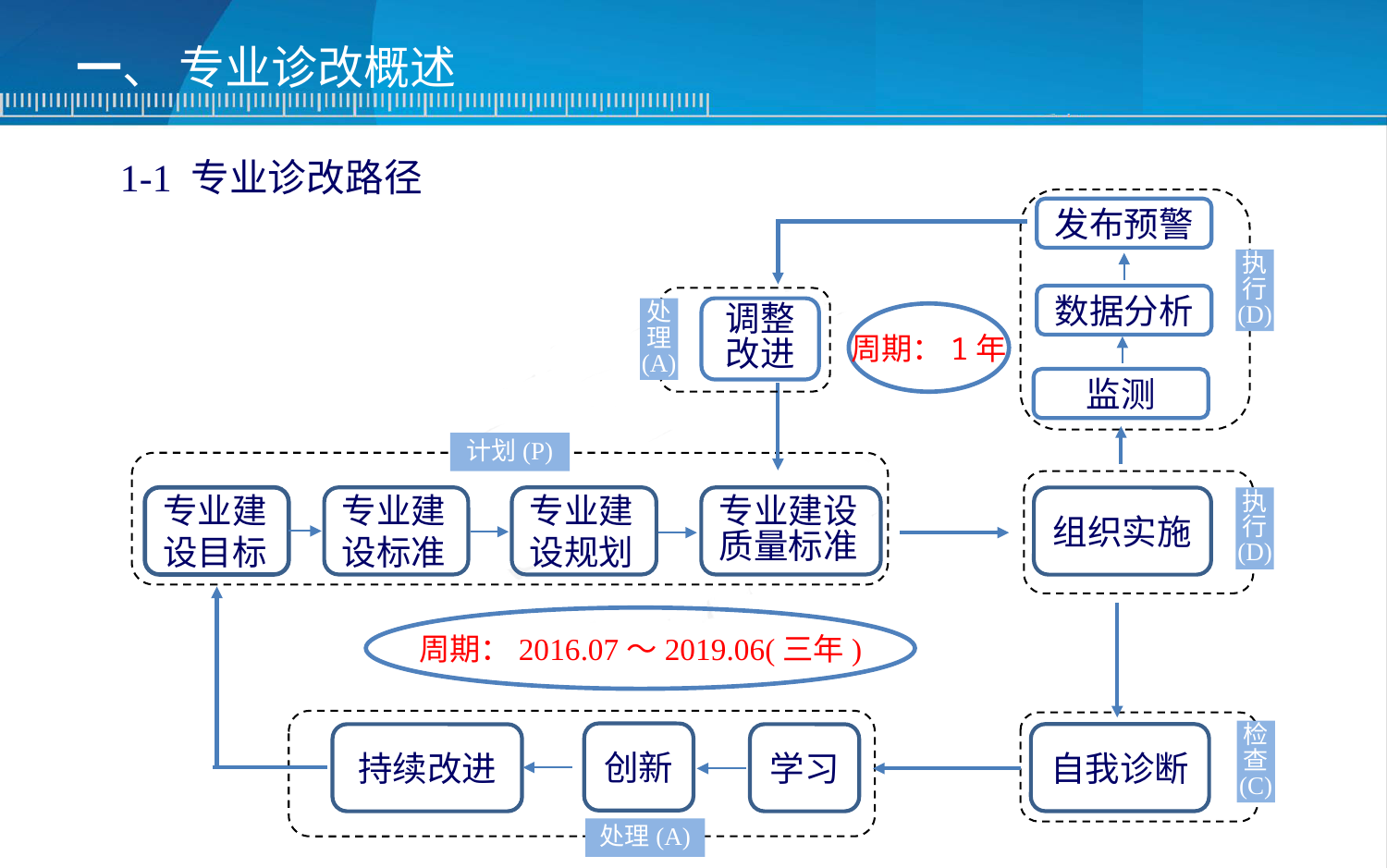

一、 专业诊改概述
1-1 专业诊改路径

发布预警

执
行
(D)

数据分析

处
理
(A)

调整
改进

周期：1年

监测

计划(P)

专业建设目标

专业专专业建设标准

专业建设规划
专业建设质量标准
组织实施
执
行
(D)
周期：2016.07～2019.06(三年)

检
查
(C)

自我诊断

持续改进

学习

处理(A)

创新